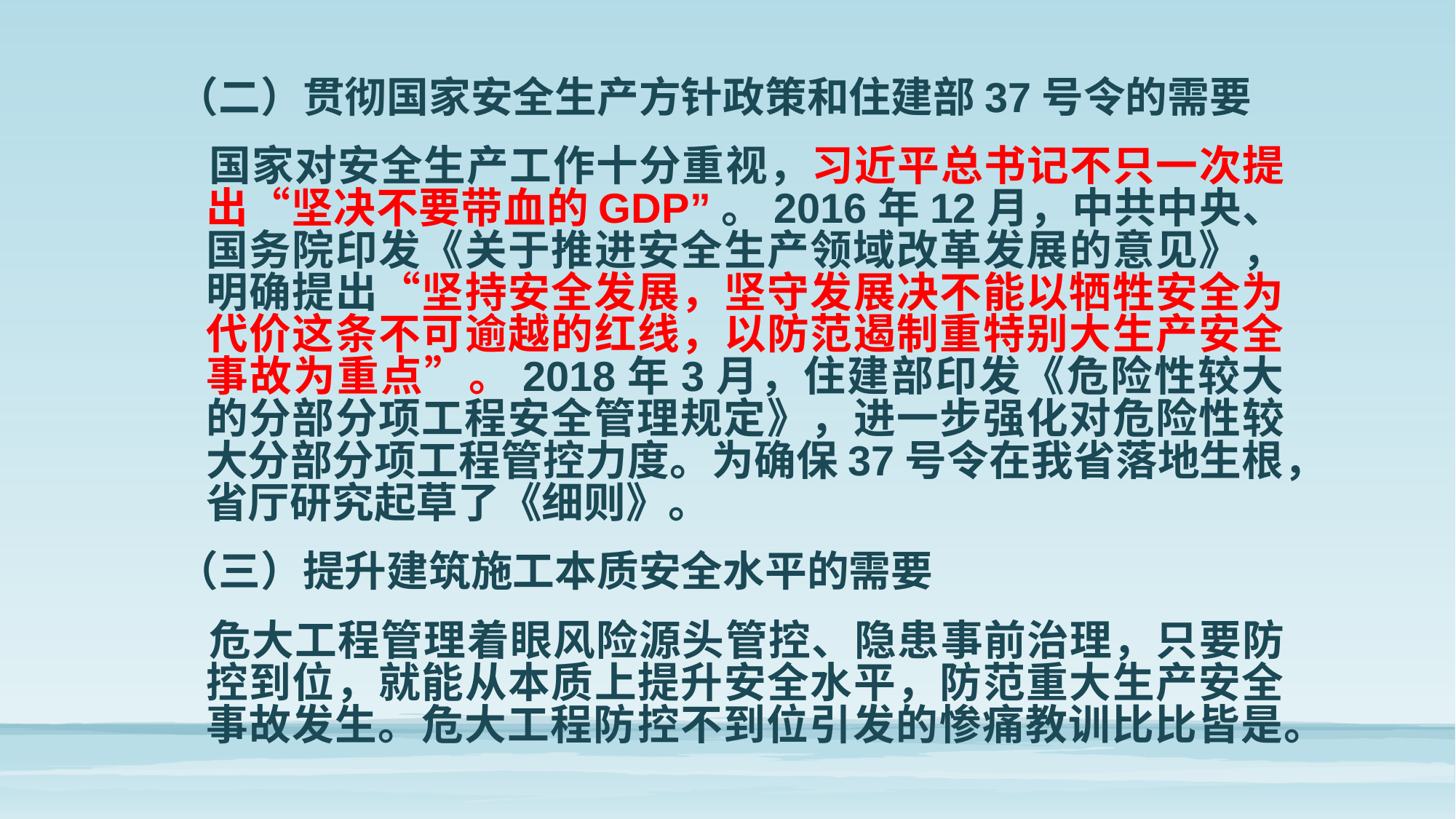

（二）贯彻国家安全生产方针政策和住建部37号令的需要
  国家对安全生产工作十分重视，习近平总书记不只一次提出“坚决不要带血的GDP”。2016年12月，中共中央、国务院印发《关于推进安全生产领域改革发展的意见》，明确提出“坚持安全发展，坚守发展决不能以牺牲安全为代价这条不可逾越的红线，以防范遏制重特别大生产安全事故为重点”。2018年3月，住建部印发《危险性较大的分部分项工程安全管理规定》，进一步强化对危险性较大分部分项工程管控力度。为确保37号令在我省落地生根，省厅研究起草了《细则》。
（三）提升建筑施工本质安全水平的需要
  危大工程管理着眼风险源头管控、隐患事前治理，只要防控到位，就能从本质上提升安全水平，防范重大生产安全事故发生。危大工程防控不到位引发的惨痛教训比比皆是。